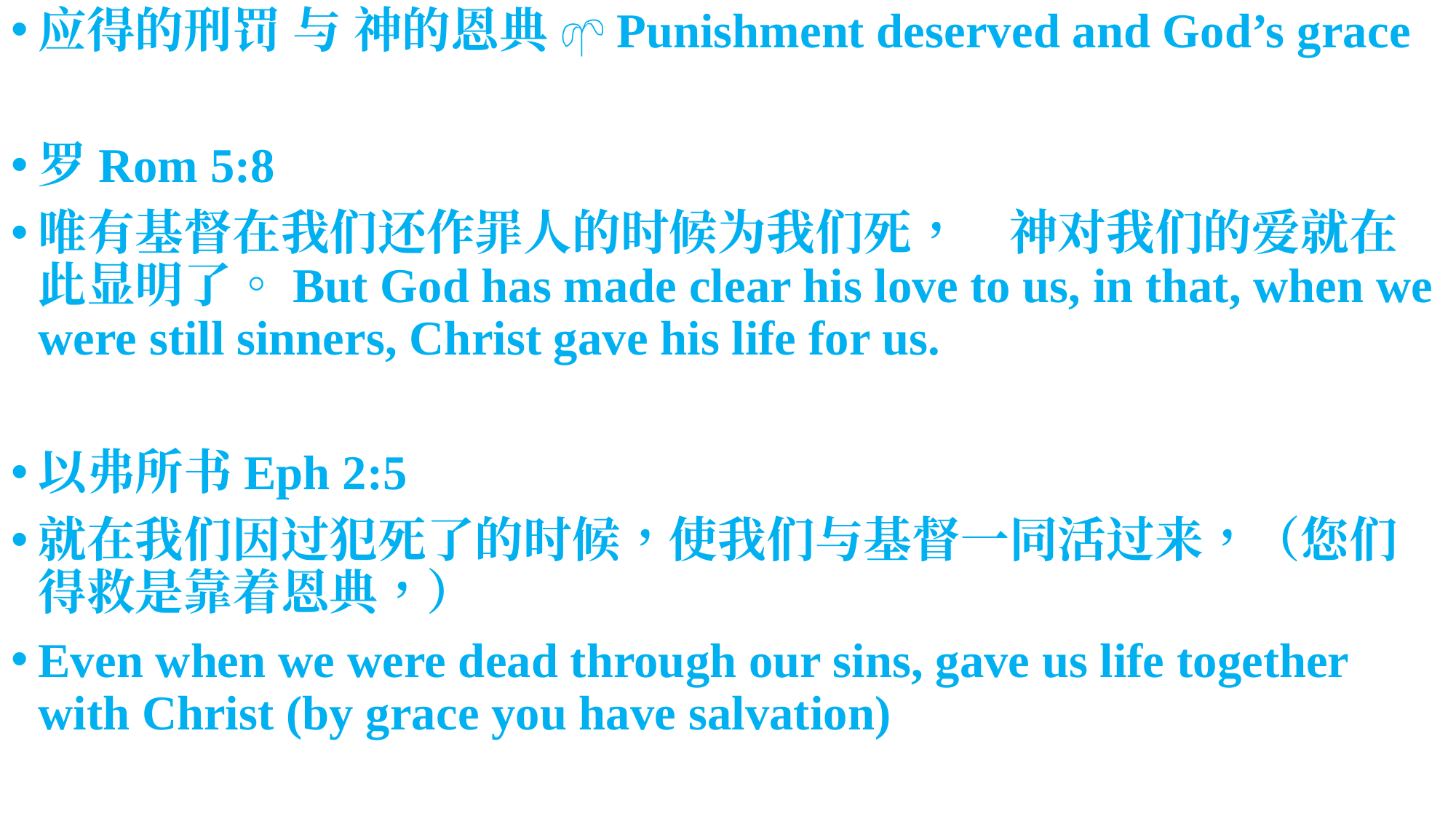

应得的刑罚 与 神的恩典 🌱Punishment deserved and God’s grace

罗Rom 5:8
唯有基督在我们还作罪人的时候为我们死，　神对我们的爱就在此显明了。But God has made clear his love to us, in that, when we were still sinners, Christ gave his life for us.

以弗所书Eph 2:5
就在我们因过犯死了的时候，使我们与基督一同活过来，（您们得救是靠着恩典，）
Even when we were dead through our sins, gave us life together with Christ (by grace you have salvation)